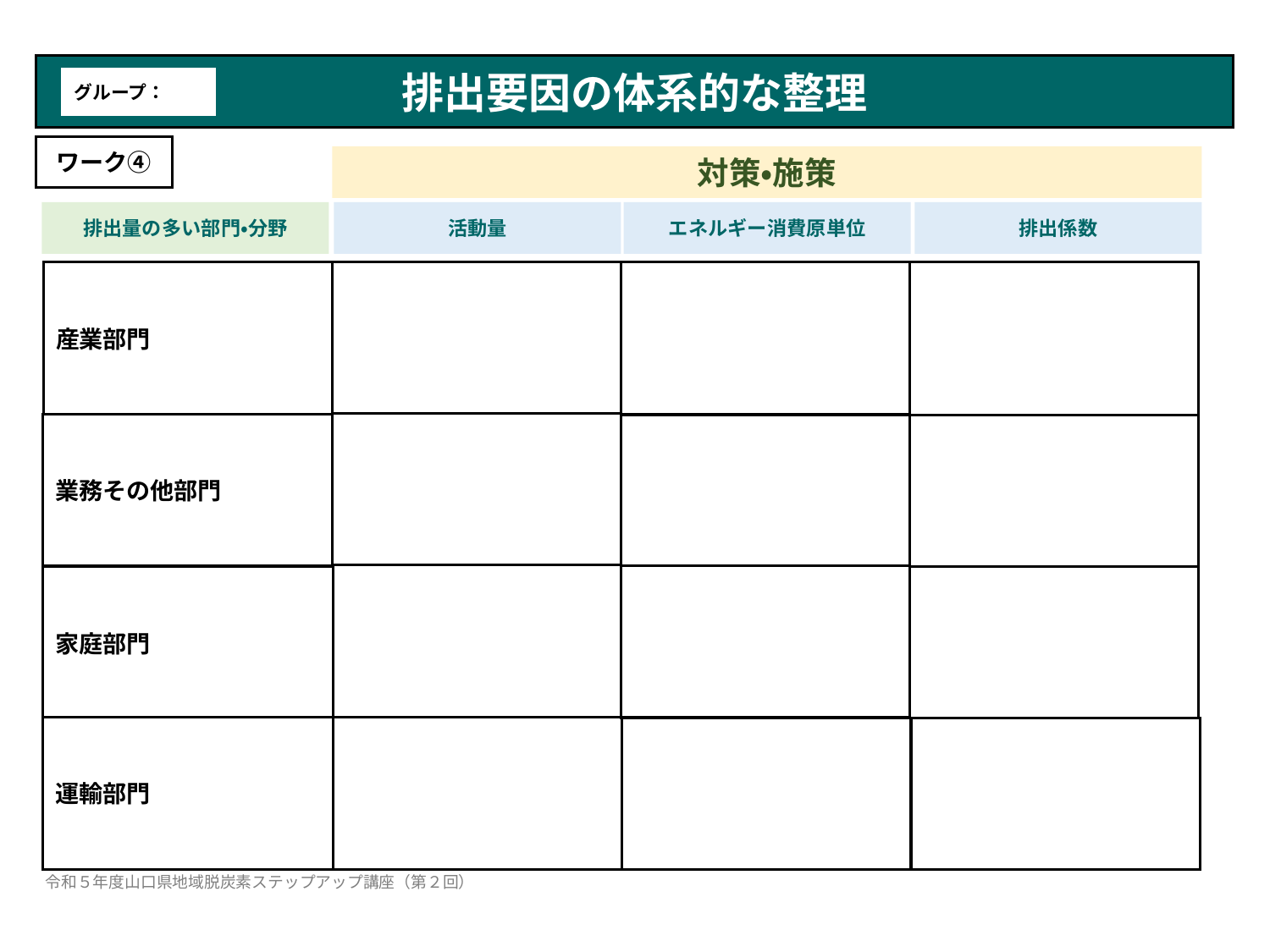

排出要因の体系的な整理
グループ：
ワーク④
対策・施策
排出量の多い部門・分野
活動量
エネルギー消費原単位
排出係数

産業部門

業務その他部門

家庭部門
運輸部門

令和５年度山口県地域脱炭素ステップアップ講座（第２回）